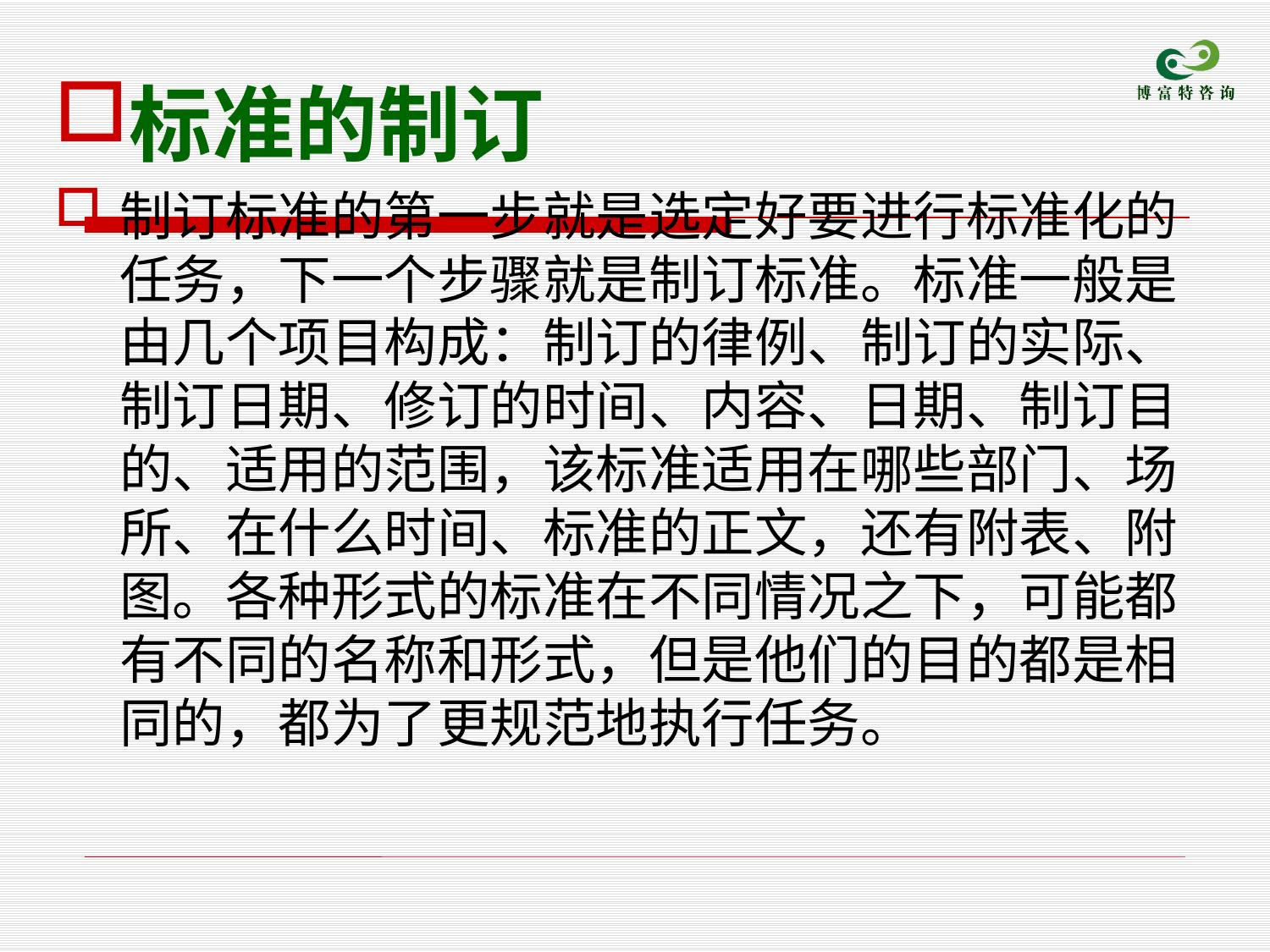

标准的制订
制订标准的第一步就是选定好要进行标准化的任务，下一个步骤就是制订标准。标准一般是由几个项目构成：制订的律例、制订的实际、制订日期、修订的时间、内容、日期、制订目的、适用的范围，该标准适用在哪些部门、场所、在什么时间、标准的正文，还有附表、附图。各种形式的标准在不同情况之下，可能都有不同的名称和形式，但是他们的目的都是相同的，都为了更规范地执行任务。
582